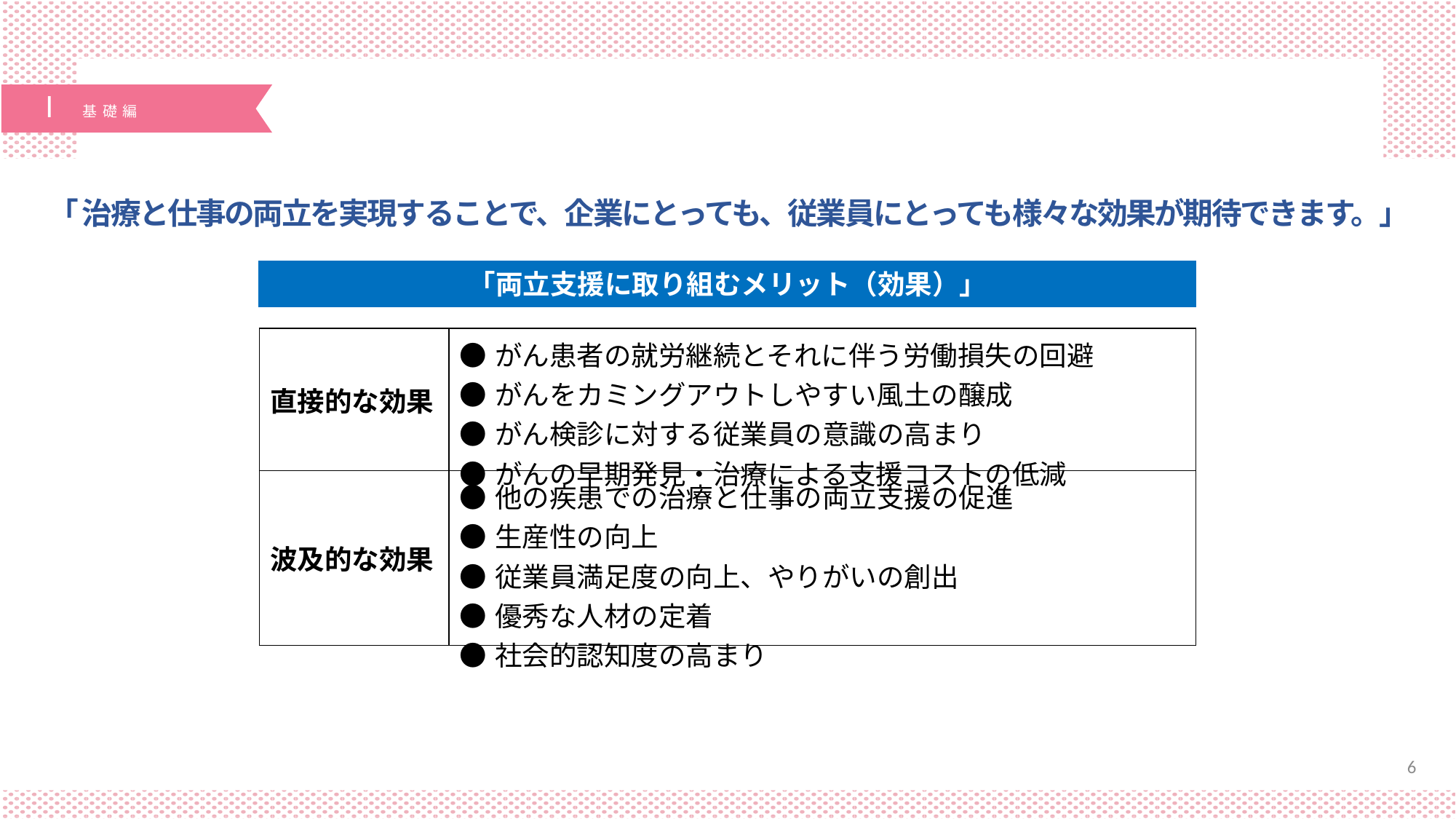

「 治療と仕事の両立を実現することで、企業にとっても、従業員にとっても様々な効果が期待できます。」
「両立支援に取り組むメリット（効果）」
| 直接的な効果 | ●がん患者の就労継続とそれに伴う労働損失の回避 ●がんをカミングアウトしやすい風土の醸成 ●がん検診に対する従業員の意識の高まり ●がんの早期発見・治療による支援コストの低減 |
| --- | --- |
| 波及的な効果 | ●他の疾患での治療と仕事の両立支援の促進 ●生産性の向上 ●従業員満足度の向上、やりがいの創出 ●優秀な人材の定着 ●社会的認知度の高まり |